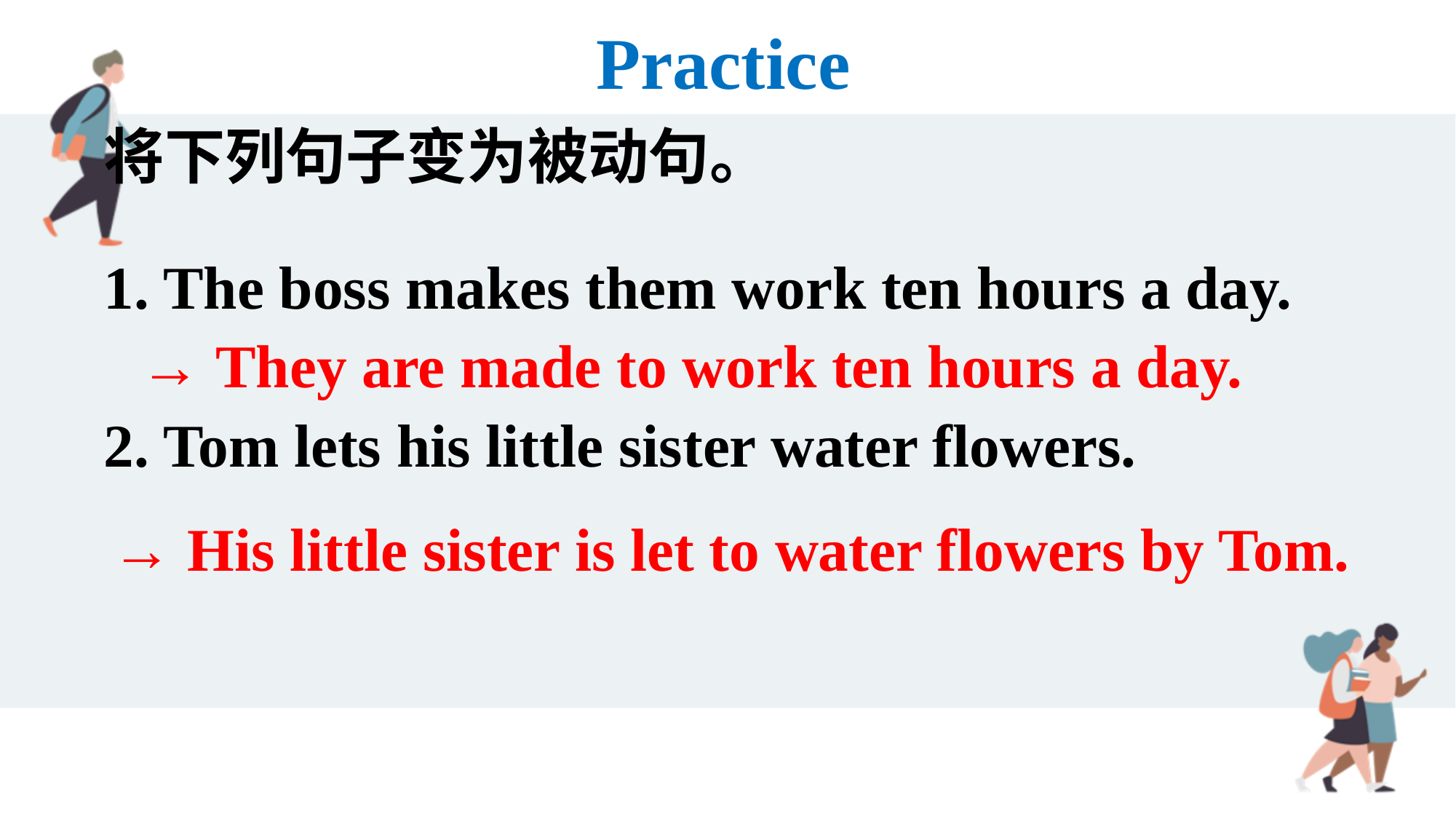

Practice
将下列句子变为被动句。

1. The boss makes them work ten hours a day.
2. Tom lets his little sister water flowers.
→ They are made to work ten hours a day.
→ His little sister is let to water flowers by Tom.